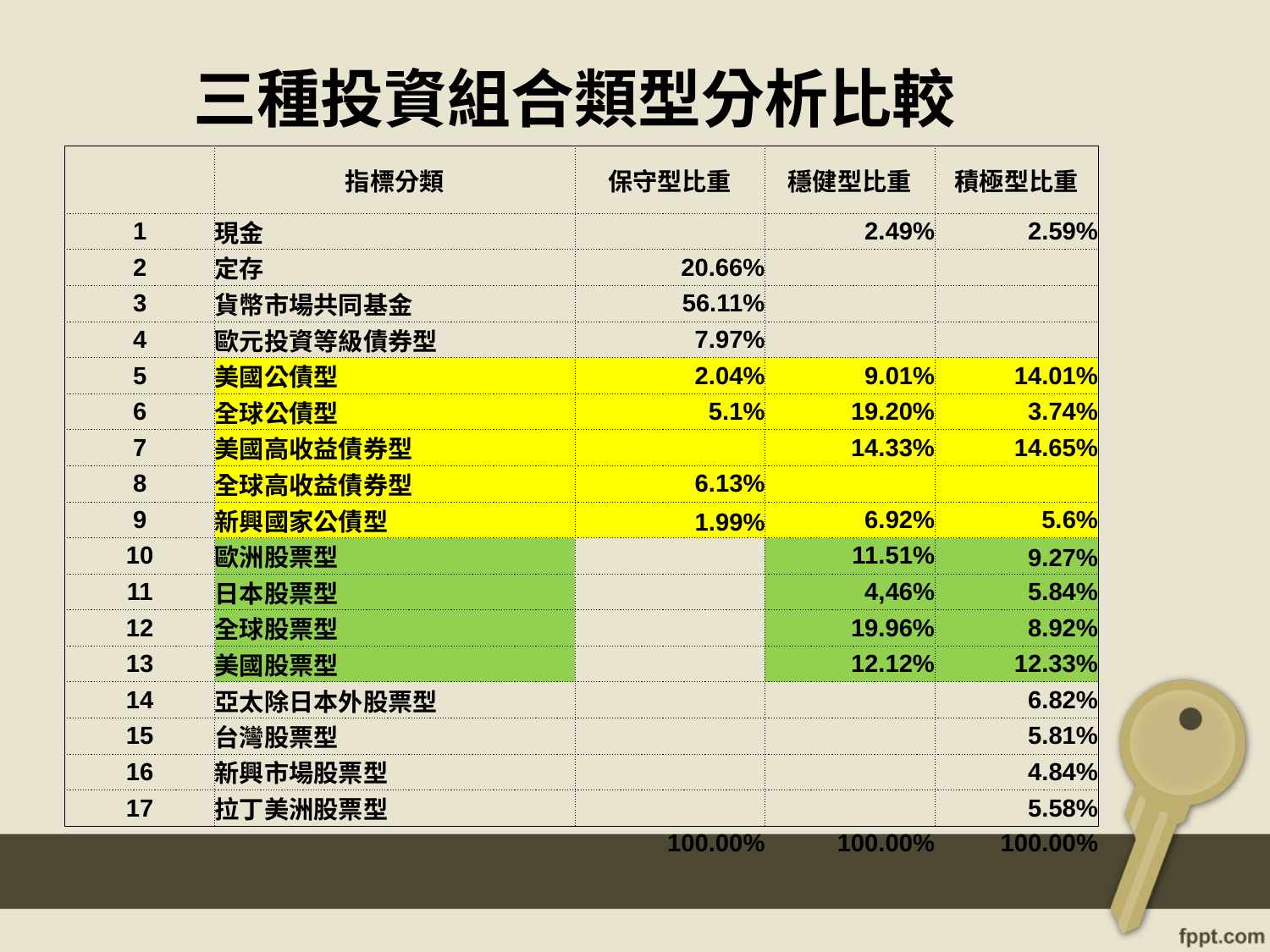

# 三種投資組合類型分析比較
|  | 指標分類 | 保守型比重 | 穩健型比重 | 積極型比重 |
| --- | --- | --- | --- | --- |
| 1 | 現金 |  | 2.49% | 2.59% |
| 2 | 定存 | 20.66% |  |  |
| 3 | 貨幣市場共同基金 | 56.11% |  |  |
| 4 | 歐元投資等級債券型 | 7.97% |  |  |
| 5 | 美國公債型 | 2.04% | 9.01% | 14.01% |
| 6 | 全球公債型 | 5.1% | 19.20% | 3.74% |
| 7 | 美國高收益債券型 |  | 14.33% | 14.65% |
| 8 | 全球高收益債券型 | 6.13% |  |  |
| 9 | 新興國家公債型 | 1.99% | 6.92% | 5.6% |
| 10 | 歐洲股票型 |  | 11.51% | 9.27% |
| 11 | 日本股票型 |  | 4,46% | 5.84% |
| 12 | 全球股票型 |  | 19.96% | 8.92% |
| 13 | 美國股票型 |  | 12.12% | 12.33% |
| 14 | 亞太除日本外股票型 |  |  | 6.82% |
| 15 | 台灣股票型 |  |  | 5.81% |
| 16 | 新興市場股票型 |  |  | 4.84% |
| 17 | 拉丁美洲股票型 |  |  | 5.58% |
|  |  | 100.00% | 100.00% | 100.00% |